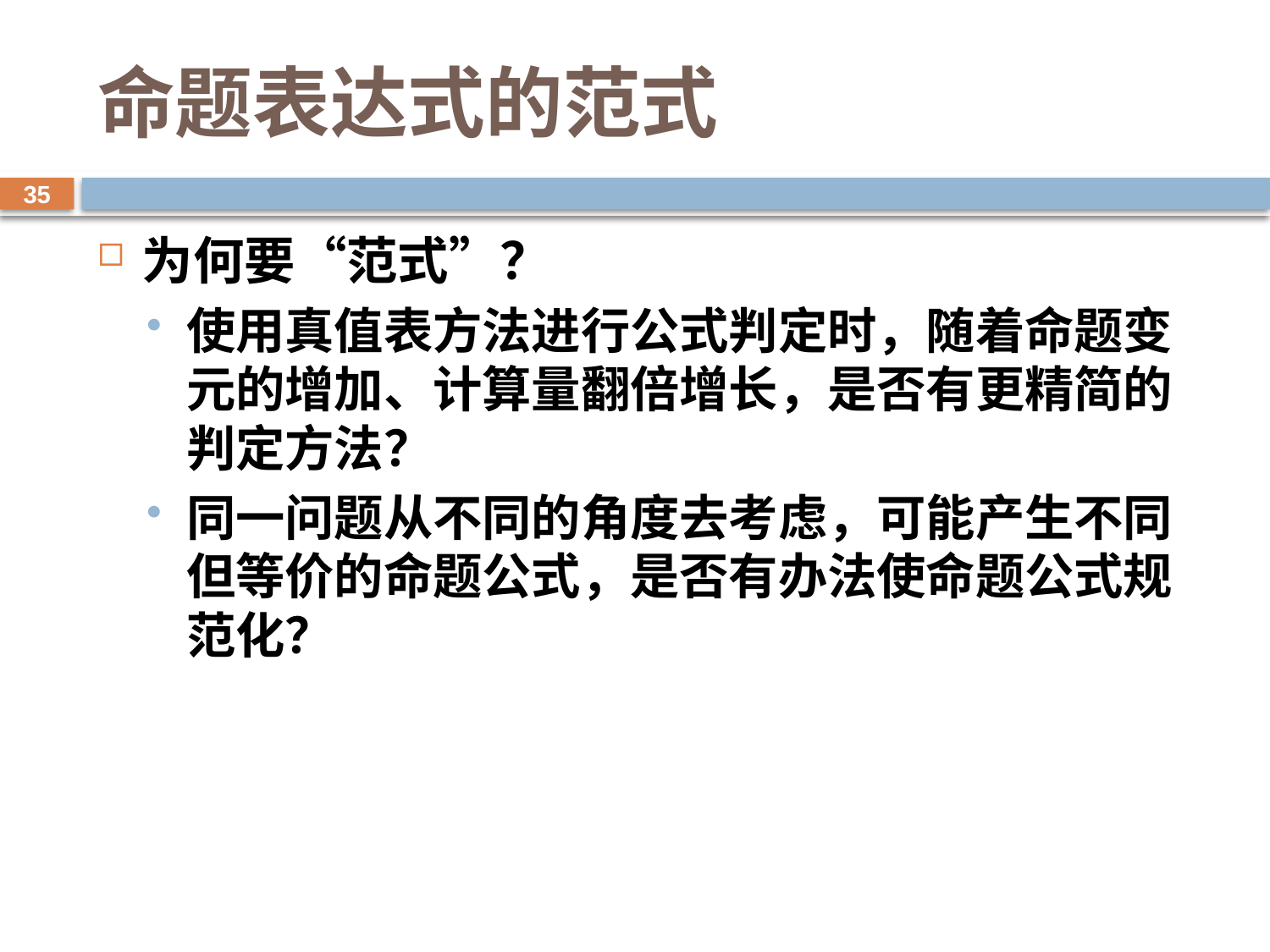

# 命题表达式的范式
35
为何要“范式”？
使用真值表方法进行公式判定时，随着命题变元的增加、计算量翻倍增长，是否有更精简的判定方法？
同一问题从不同的角度去考虑，可能产生不同但等价的命题公式，是否有办法使命题公式规范化？